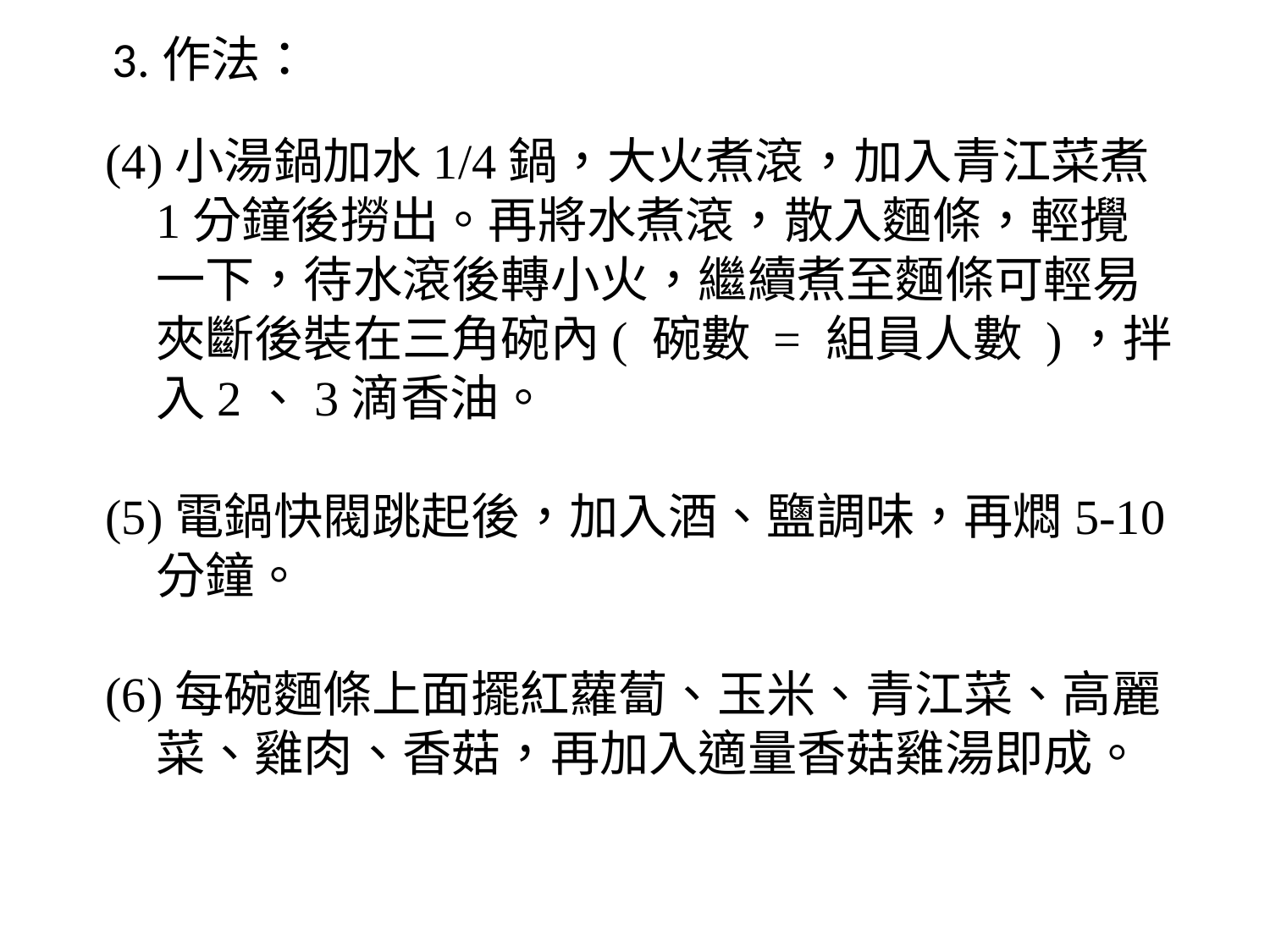

3.作法：

(4)小湯鍋加水1/4鍋，大火煮滾，加入青江菜煮1分鐘後撈出。再將水煮滾，散入麵條，輕攪一下，待水滾後轉小火，繼續煮至麵條可輕易夾斷後裝在三角碗內( 碗數 = 組員人數 )，拌入2、3滴香油。

(5)電鍋快閥跳起後，加入酒、鹽調味，再燜5-10分鐘。

(6)每碗麵條上面擺紅蘿蔔、玉米、青江菜、高麗菜、雞肉、香菇，再加入適量香菇雞湯即成。